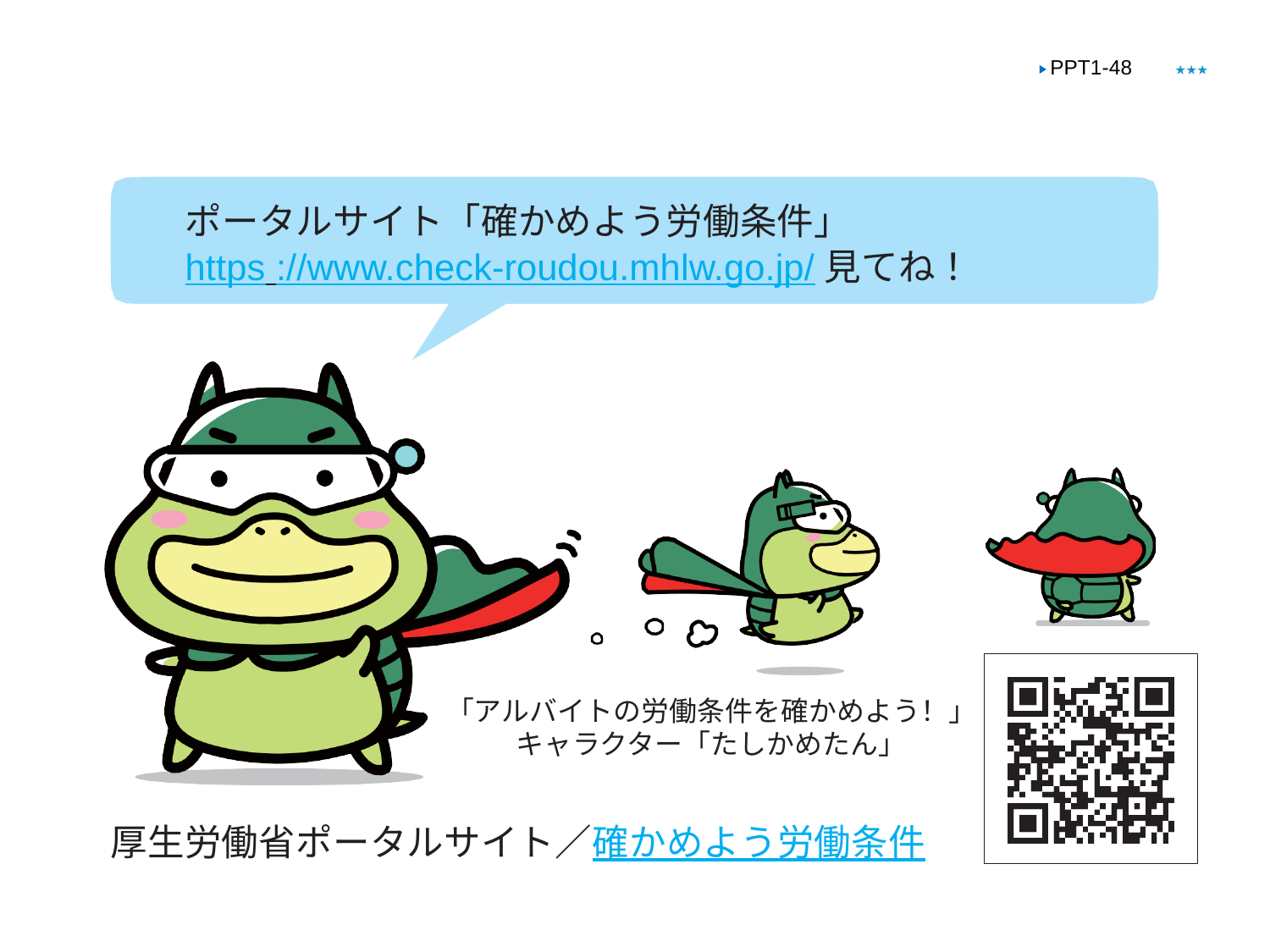

★★★
▶ PPT1-48

ポータルサイト「確かめよう労働条件」
https ://www.check-roudou.mhlw.go.jp/見てね！

「アルバイトの労働条件を確かめよう！」キャラクター「たしかめたん」
厚生労働省ポータルサイト／確かめよう労働条件